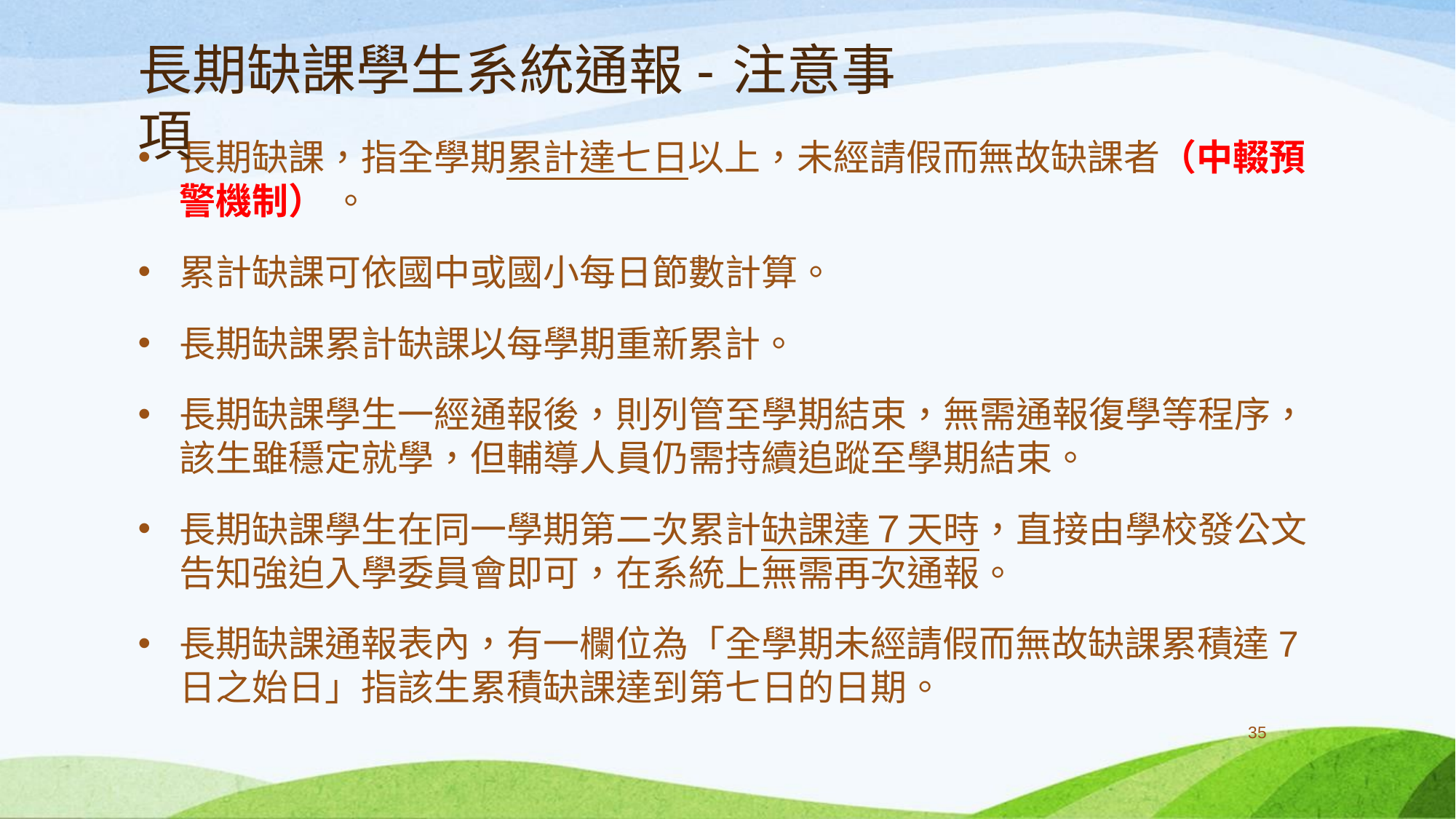

# 長期缺課學生系統通報-注意事項
長期缺課，指全學期累計達七日以上，未經請假而無故缺課者（中輟預警機制） 。
累計缺課可依國中或國小每日節數計算。
長期缺課累計缺課以每學期重新累計。
長期缺課學生一經通報後，則列管至學期結束，無需通報復學等程序， 該生雖穩定就學，但輔導人員仍需持續追蹤至學期結束。
長期缺課學生在同一學期第二次累計缺課達７天時，直接由學校發公文 告知強迫入學委員會即可，在系統上無需再次通報。
長期缺課通報表內，有一欄位為「全學期未經請假而無故缺課累積達7
日之始日」指該生累積缺課達到第七日的日期。

35